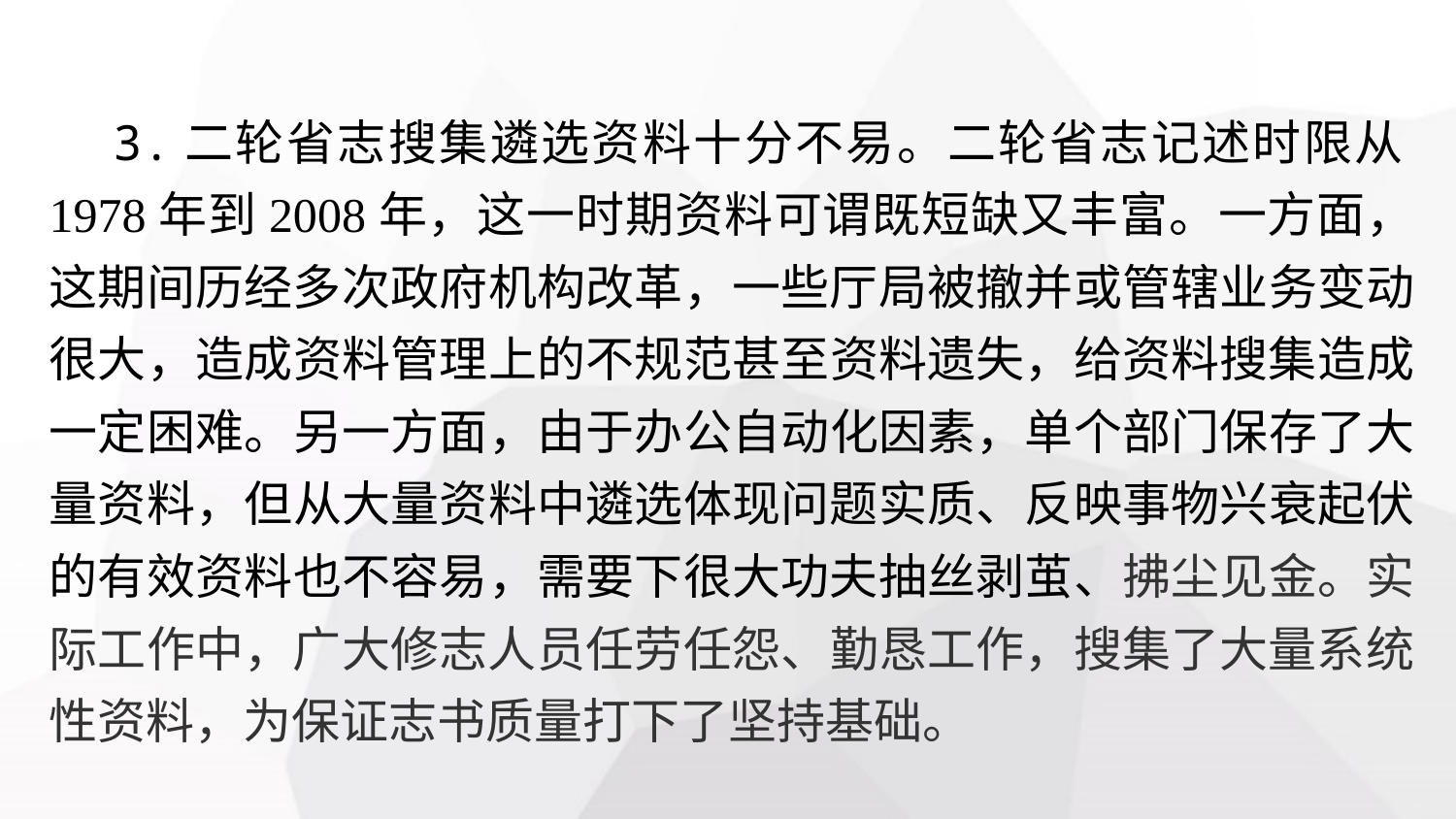

3.二轮省志搜集遴选资料十分不易。二轮省志记述时限从1978年到2008年，这一时期资料可谓既短缺又丰富。一方面，这期间历经多次政府机构改革，一些厅局被撤并或管辖业务变动很大，造成资料管理上的不规范甚至资料遗失，给资料搜集造成一定困难。另一方面，由于办公自动化因素，单个部门保存了大量资料，但从大量资料中遴选体现问题实质、反映事物兴衰起伏的有效资料也不容易，需要下很大功夫抽丝剥茧、拂尘见金。实际工作中，广大修志人员任劳任怨、勤恳工作，搜集了大量系统性资料，为保证志书质量打下了坚持基础。